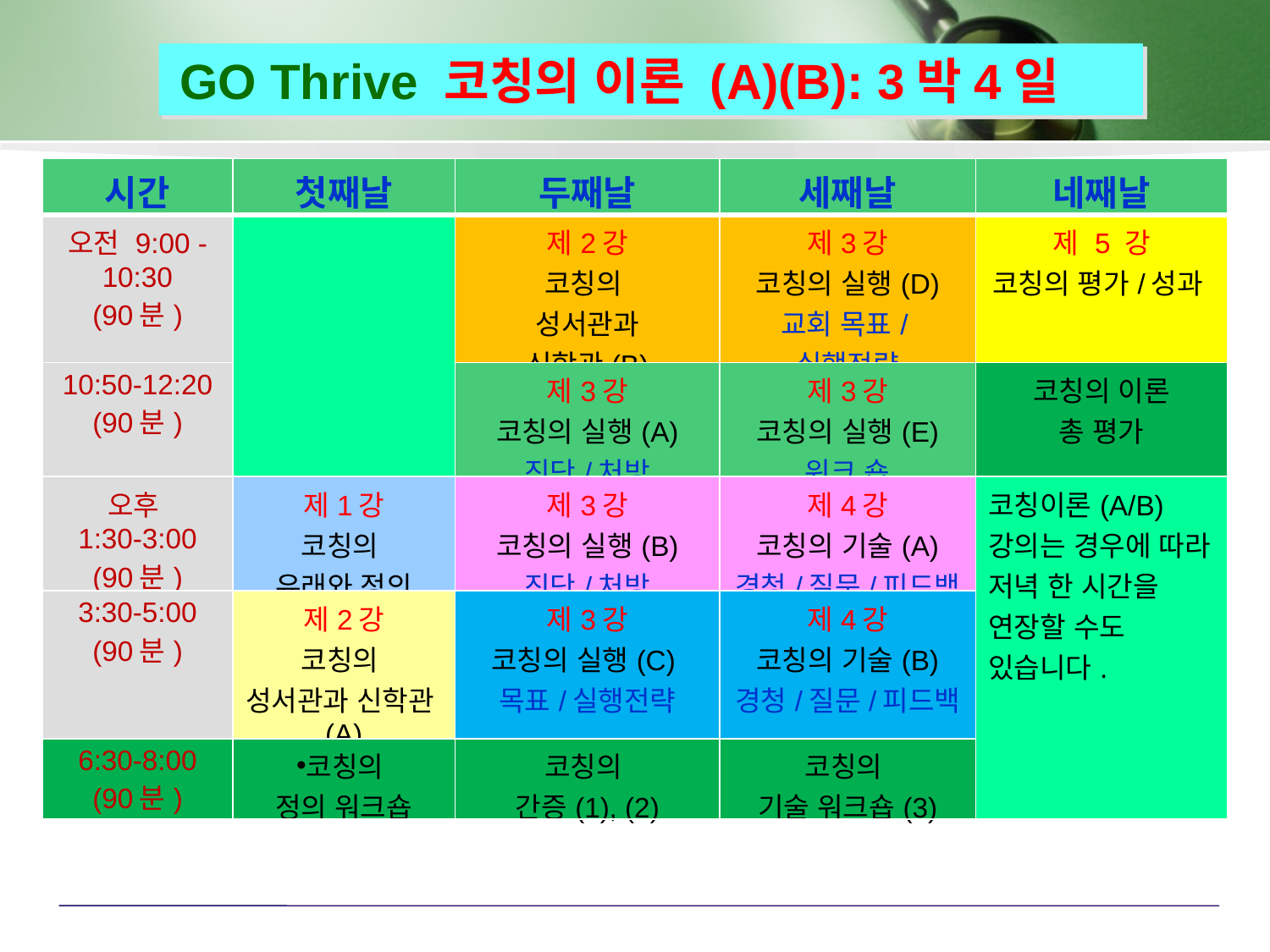

GO Thrive 코칭의 이론 (A)(B): 3박4일
| 시간 | 첫째날 | 두째날 | 세째날 | 네째날 |
| --- | --- | --- | --- | --- |
| 오전 9:00 -10:30 (90분) |  | 제2강 코칭의 성서관과 신학관(B) | 제3강 코칭의 실행(D) 교회 목표/실행전략 | 제 5 강 코칭의 평가/성과 |
| 10:50-12:20 (90분) |  | 제3강 코칭의 실행(A) 진단/처방 | 제3강 코칭의 실행(E) 워크 숍 | 코칭의 이론 총 평가 |
| 오후 1:30-3:00 (90분) | 제1강 코칭의 유래와 정의 | 제3강 코칭의 실행(B) 진단/처방 | 제4강 코칭의 기술(A) 경청/질문/피드백 | 코칭이론(A/B)강의는 경우에 따라 저녁 한 시간을 연장할 수도 있습니다. |
| 3:30-5:00 (90분) | 제2강 코칭의 성서관과 신학관(A) | 제3강 코칭의 실행(C) 목표/실행전략 | 제4강 코칭의 기술(B) 경청/질문/피드백 |  |
| 6:30-8:00 (90분) | 코칭의 정의 워크숍 | 코칭의 간증(1), (2) | 코칭의 기술 워크숍(3) |  |